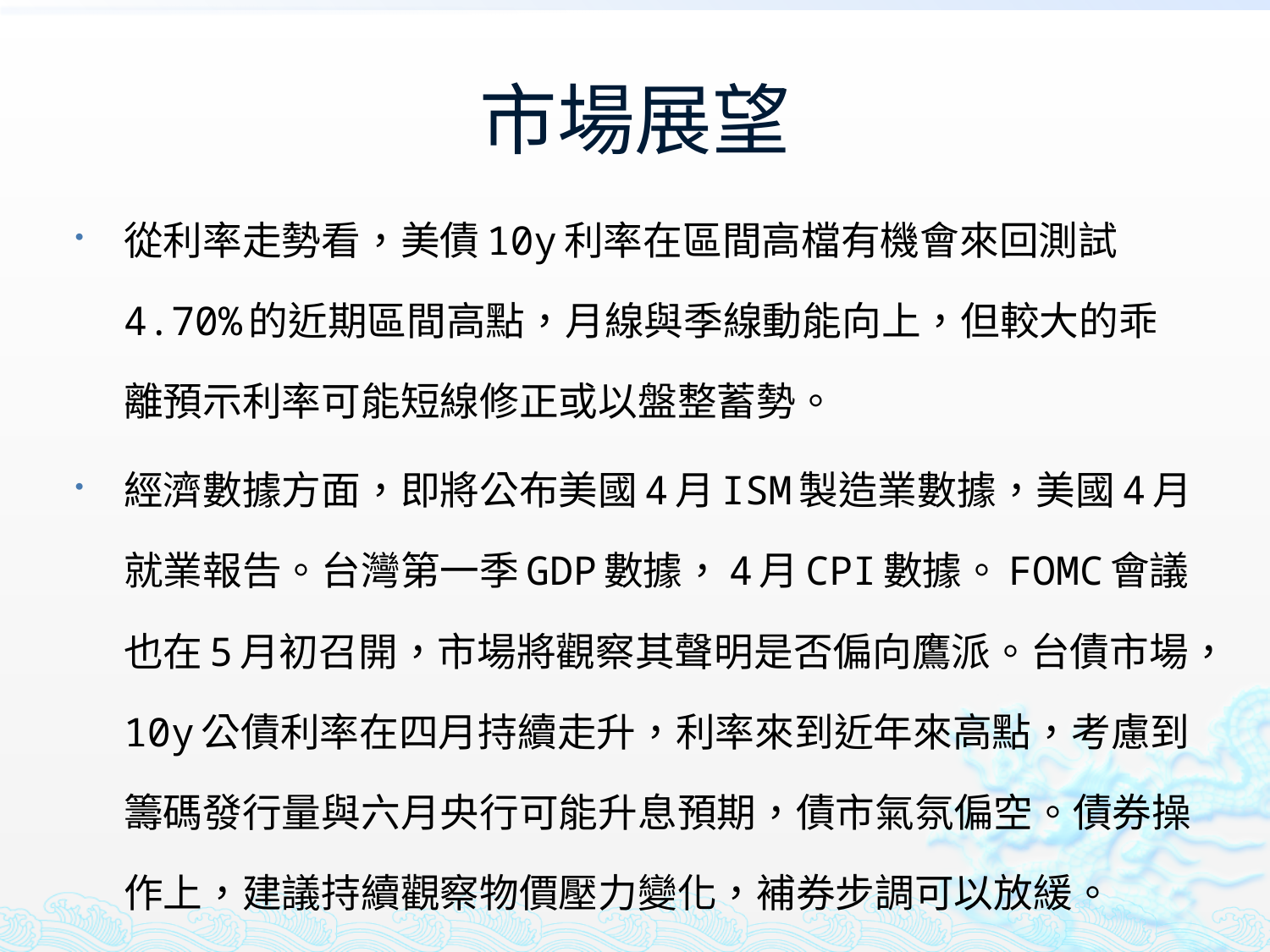

# 市場展望
從利率走勢看，美債10y利率在區間高檔有機會來回測試4.70%的近期區間高點，月線與季線動能向上，但較大的乖離預示利率可能短線修正或以盤整蓄勢。
經濟數據方面，即將公布美國4月ISM製造業數據，美國4月就業報告。台灣第一季GDP數據，4月CPI數據。FOMC會議也在5月初召開，市場將觀察其聲明是否偏向鷹派。台債市場，10y公債利率在四月持續走升，利率來到近年來高點，考慮到籌碼發行量與六月央行可能升息預期，債市氣氛偏空。債券操作上，建議持續觀察物價壓力變化，補券步調可以放緩。